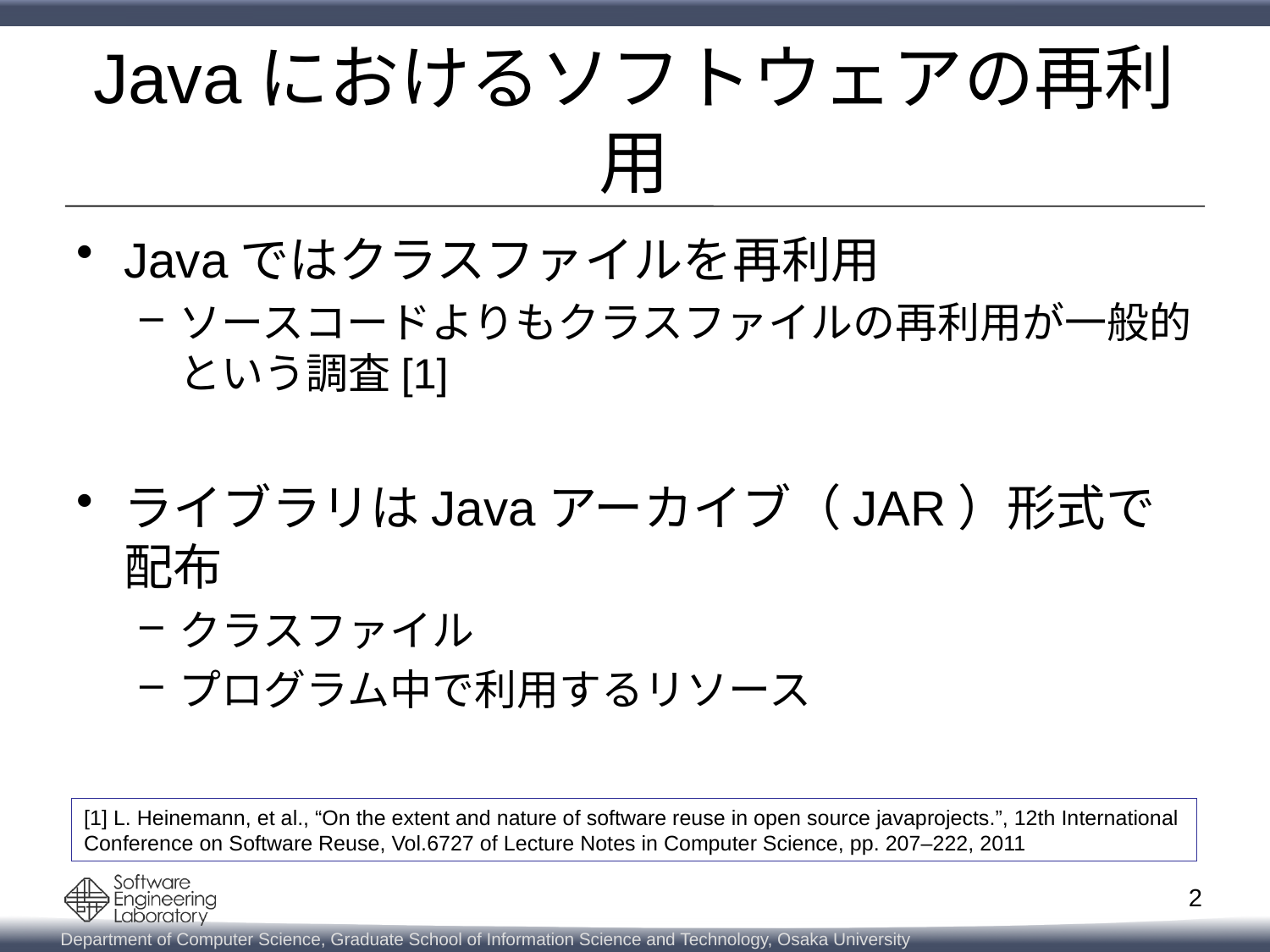

# Javaにおけるソフトウェアの再利用
Javaではクラスファイルを再利用
ソースコードよりもクラスファイルの再利用が一般的という調査[1]

ライブラリはJavaアーカイブ（JAR）形式で配布
クラスファイル
プログラム中で利用するリソース

[1] L. Heinemann, et al., “On the extent and nature of software reuse in open source javaprojects.”, 12th International Conference on Software Reuse, Vol.6727 of Lecture Notes in Computer Science, pp. 207–222, 2011
2